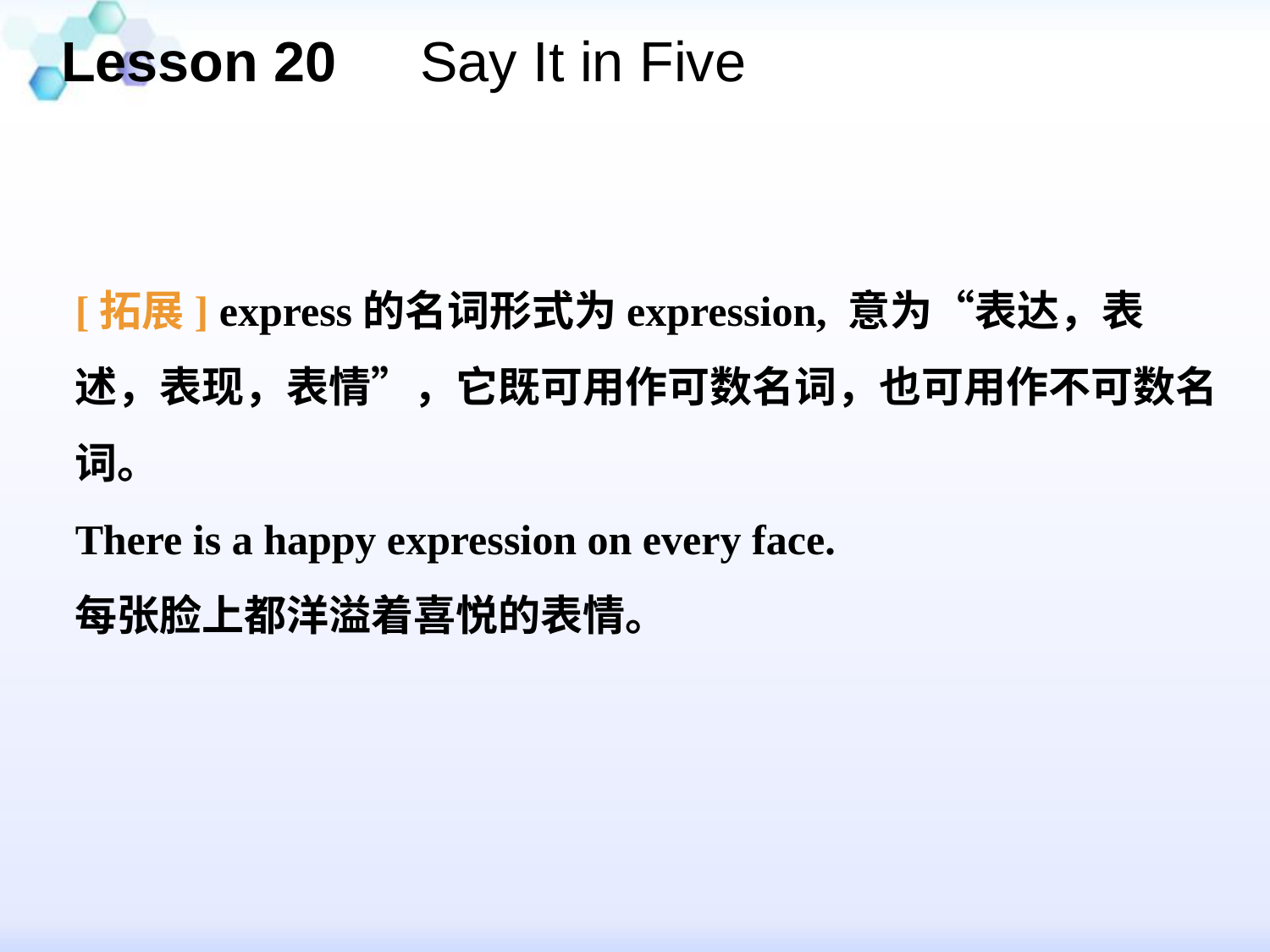

Lesson 20　Say It in Five
[拓展] express的名词形式为expression, 意为“表达，表述，表现，表情”，它既可用作可数名词，也可用作不可数名词。
There is a happy expression on every face.
每张脸上都洋溢着喜悦的表情。